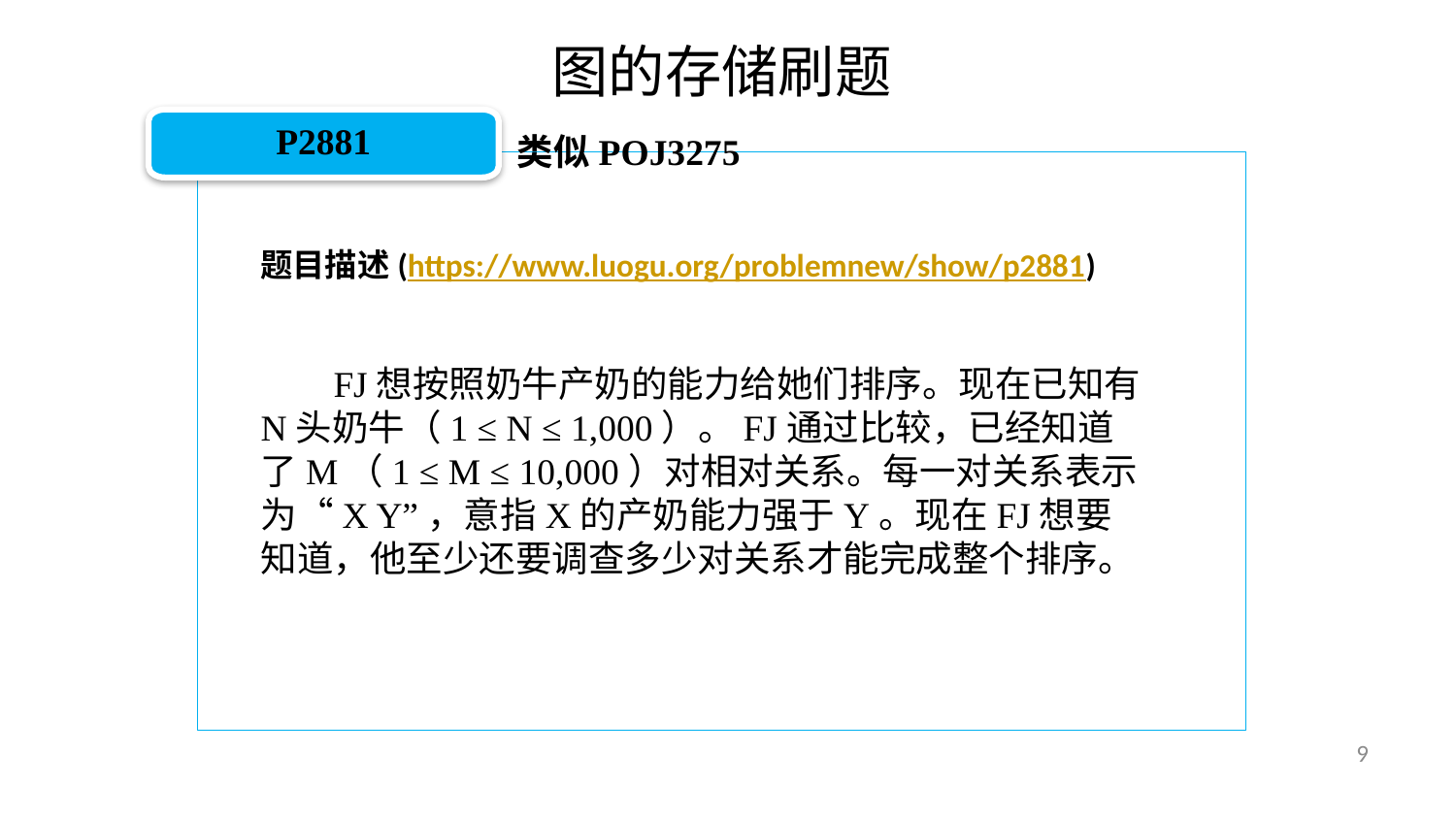

图的存储刷题
P2881

类似POJ3275
题目描述(https://www.luogu.org/problemnew/show/p2881)

FJ想按照奶牛产奶的能力给她们排序。现在已知有N头奶牛（1 ≤ N ≤ 1,000）。FJ通过比较，已经知道了M（1 ≤ M ≤ 10,000）对相对关系。每一对关系表示为“X Y”，意指X的产奶能力强于Y。现在FJ想要知道，他至少还要调查多少对关系才能完成整个排序。
9